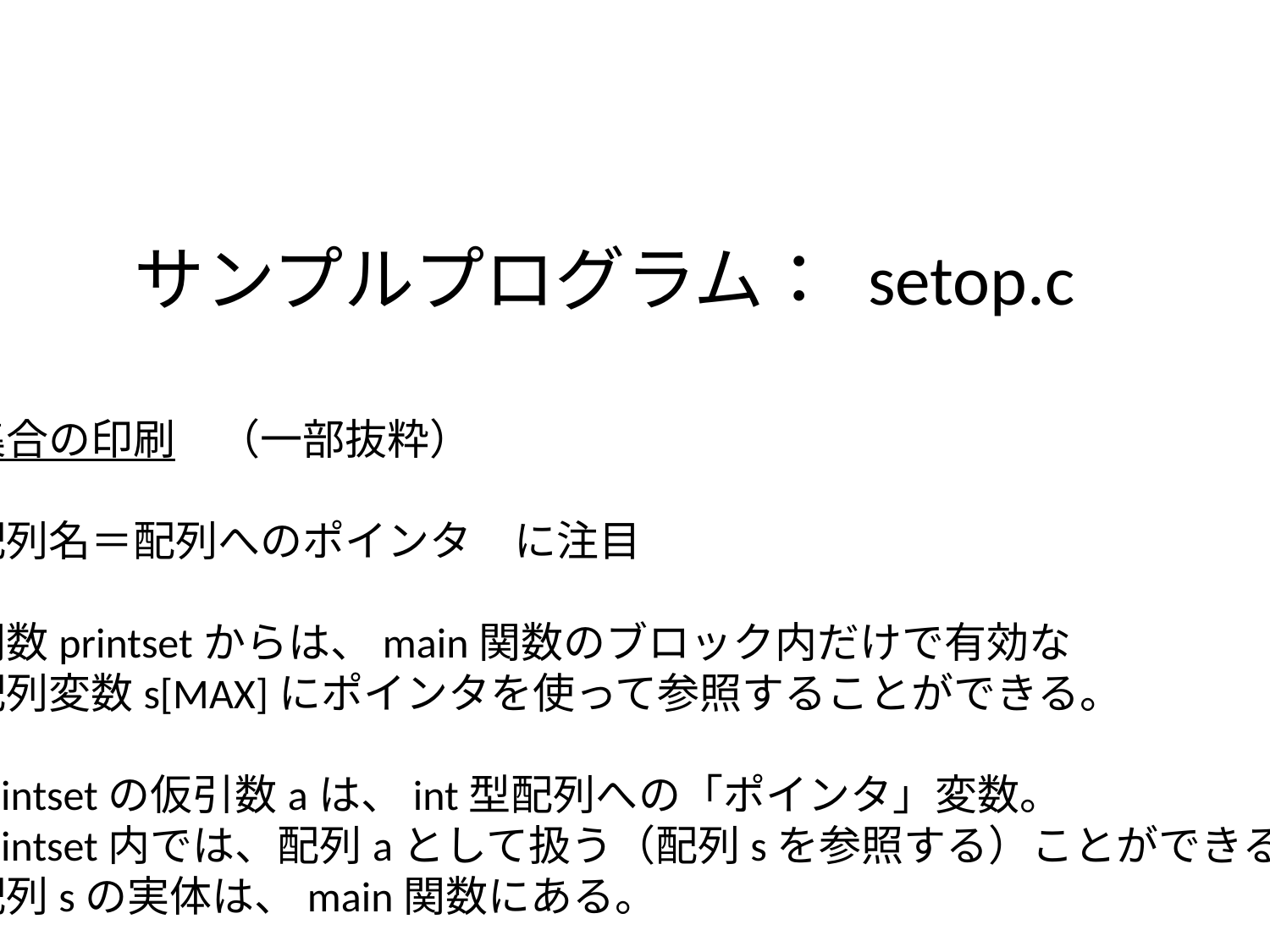

サンプルプログラム： setop.c
集合の印刷　（一部抜粋）

配列名＝配列へのポインタ　に注目

関数printsetからは、main関数のブロック内だけで有効な
配列変数s[MAX]にポインタを使って参照することができる。

printsetの仮引数aは、int型配列への「ポインタ」変数。
printset内では、配列aとして扱う（配列sを参照する）ことができる。
配列sの実体は、main関数にある。